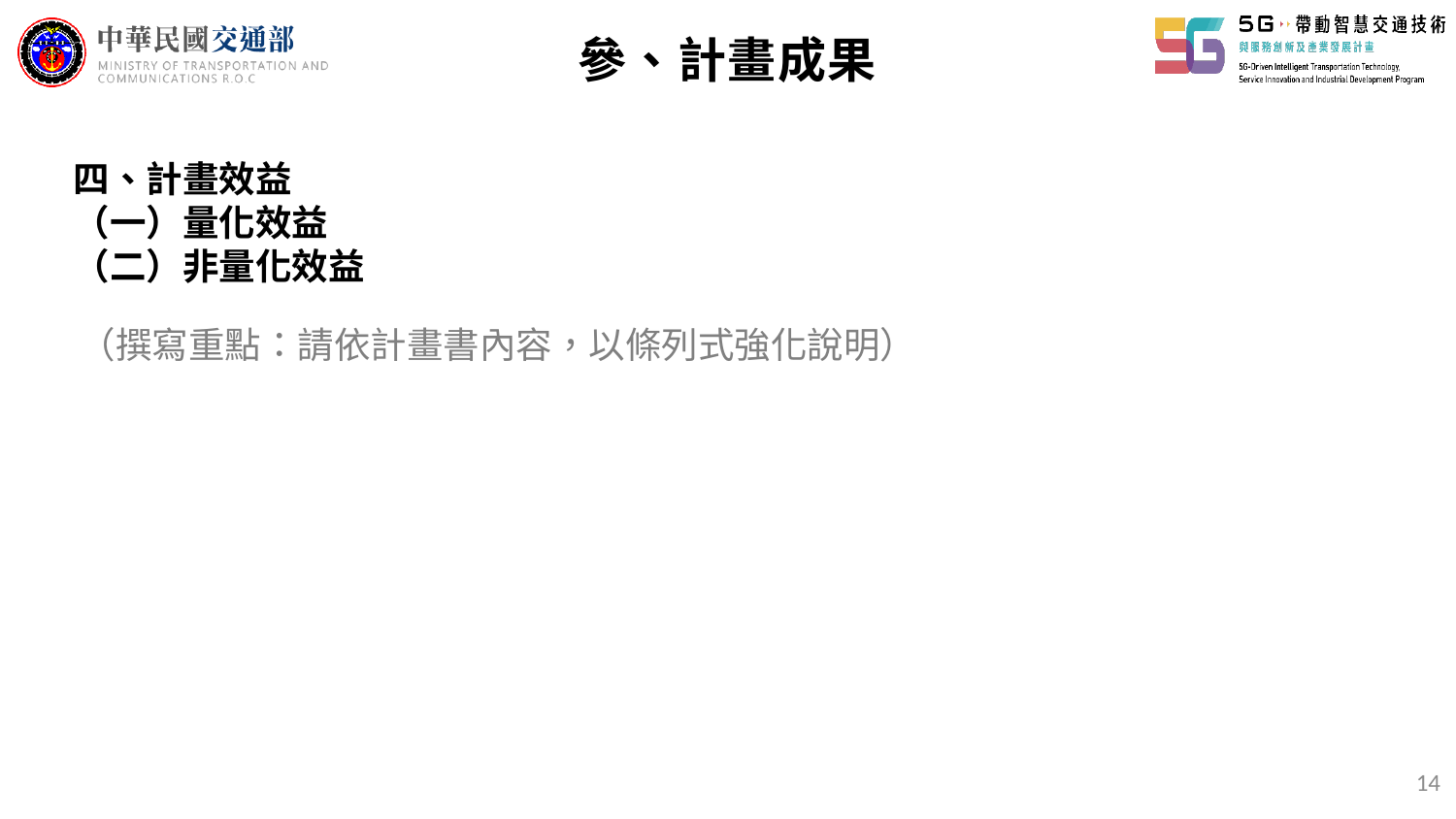

參、計畫成果
四、計畫效益
（一）量化效益
（二）非量化效益
（撰寫重點：請依計畫書內容，以條列式強化說明）
14